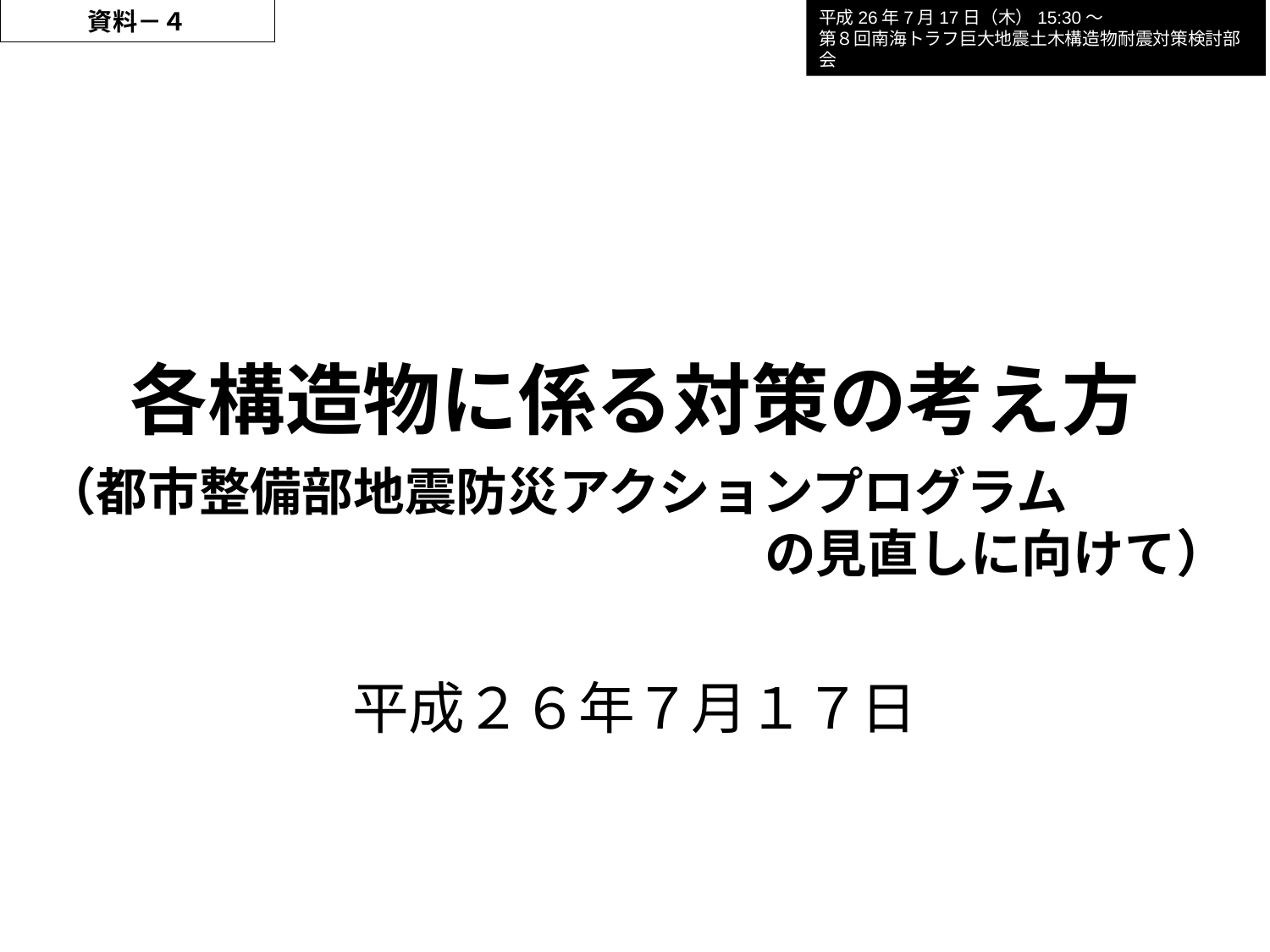

資料－４
平成26年7月17日（木）15:30～
第８回南海トラフ巨大地震土木構造物耐震対策検討部会
# 各構造物に係る対策の考え方
（都市整備部地震防災アクションプログラム
　　　　　　　　　　　　　　の見直しに向けて）
平成２６年７月１７日